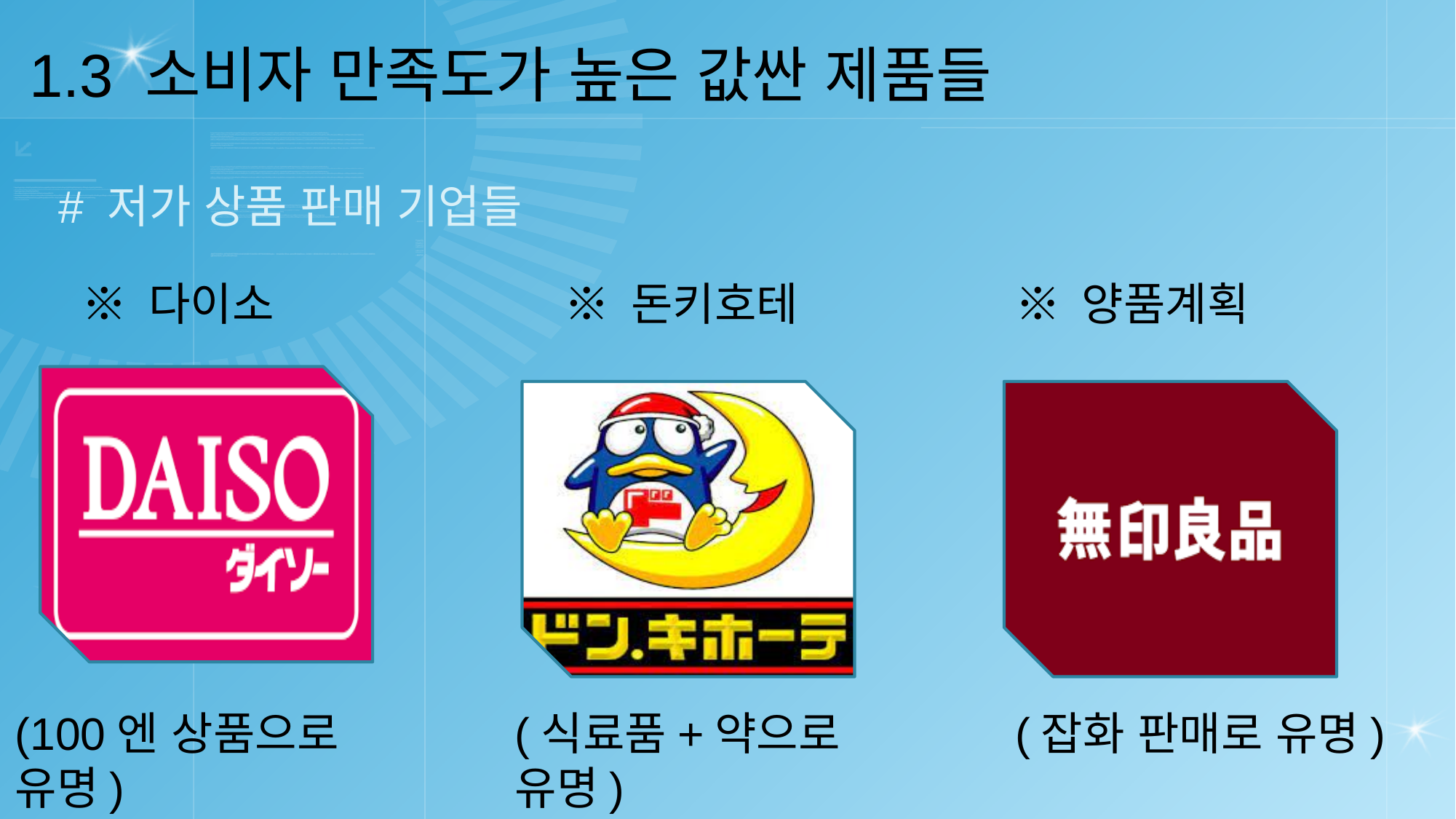

1.3 소비자 만족도가 높은 값싼 제품들
# 저가 상품 판매 기업들
※ 다이소
※ 돈키호테
※ 양품계획

(식료품+약으로 유명)
(잡화 판매로 유명)
(100엔 상품으로 유명)